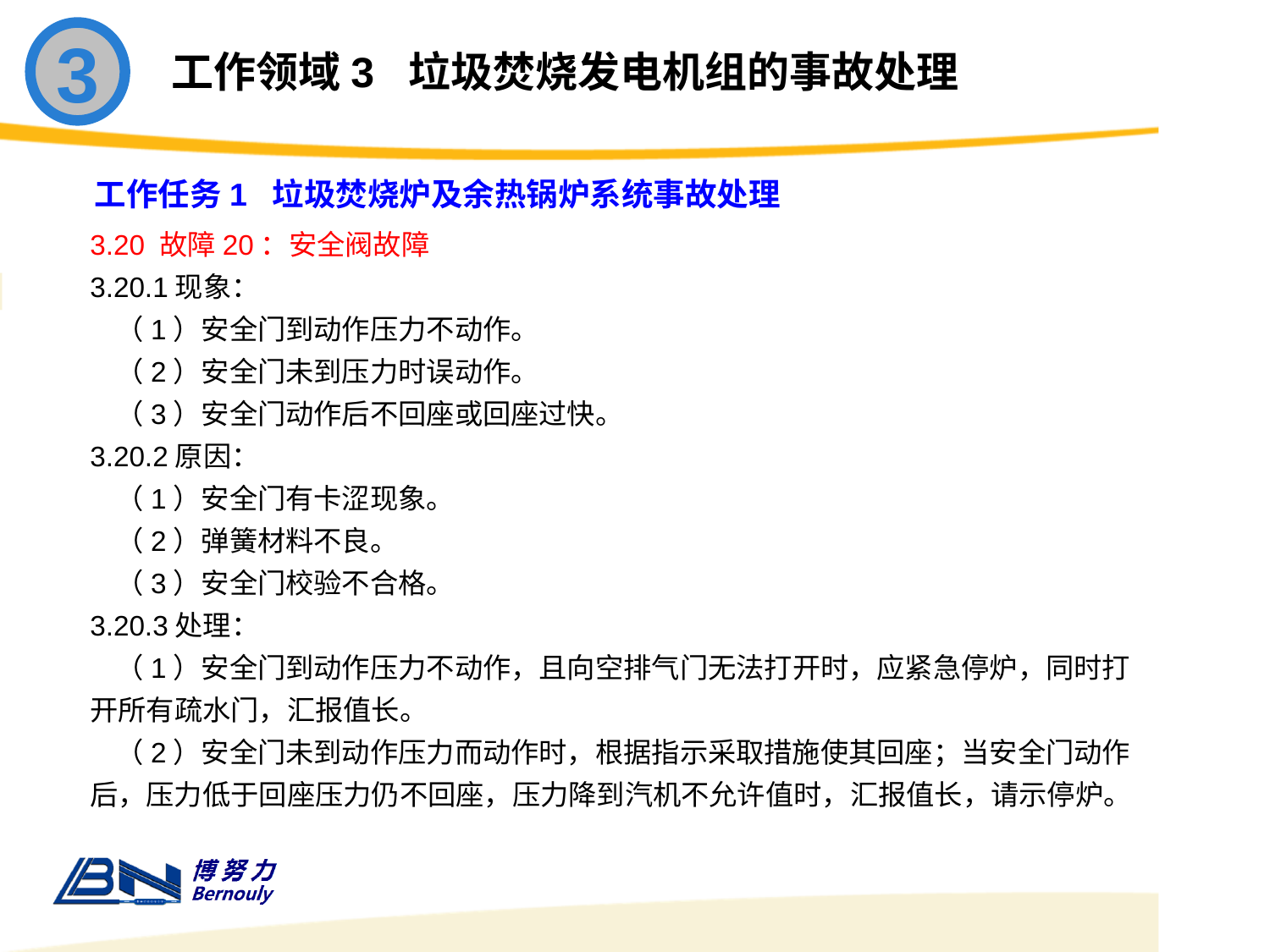

3
工作领域3  垃圾焚烧发电机组的事故处理
工作任务1  垃圾焚烧炉及余热锅炉系统事故处理
3.20 故障20：安全阀故障
3.20.1现象：
   （1）安全门到动作压力不动作。
   （2）安全门未到压力时误动作。
   （3）安全门动作后不回座或回座过快。
3.20.2原因：
   （1）安全门有卡涩现象。
   （2）弹簧材料不良。
   （3）安全门校验不合格。
3.20.3处理：
   （1）安全门到动作压力不动作，且向空排气门无法打开时，应紧急停炉，同时打开所有疏水门，汇报值长。
   （2）安全门未到动作压力而动作时，根据指示采取措施使其回座；当安全门动作后，压力低于回座压力仍不回座，压力降到汽机不允许值时，汇报值长，请示停炉。